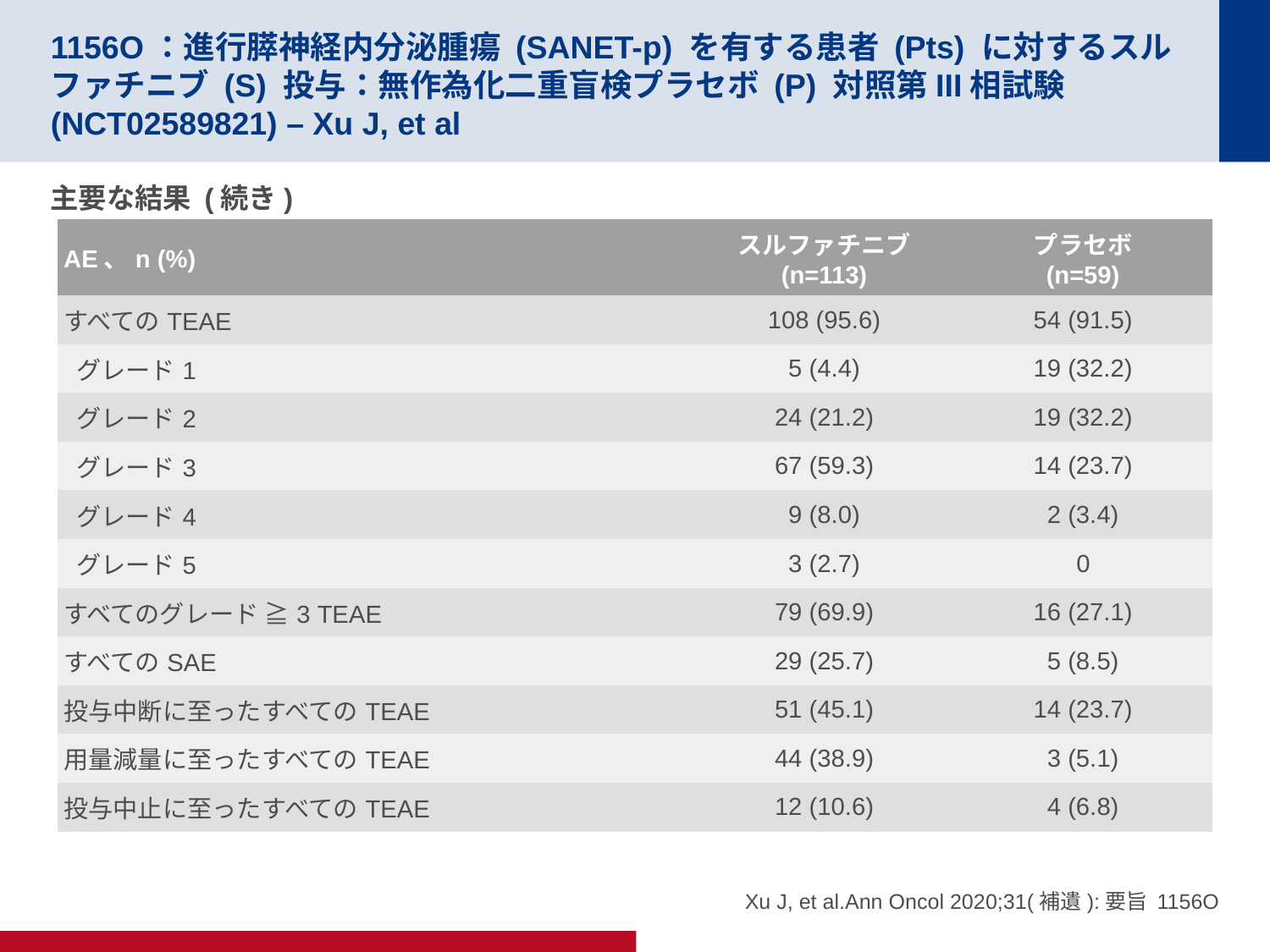

# 1156O：進行膵神経内分泌腫瘍 (SANET-p) を有する患者 (Pts) に対するスルファチニブ (S) 投与：無作為化二重盲検プラセボ (P) 対照第III相試験 (NCT02589821) – Xu J, et al
主要な結果 (続き)
| AE、n (%) | スルファチニブ (n=113) | プラセボ (n=59) |
| --- | --- | --- |
| すべてのTEAE | 108 (95.6) | 54 (91.5) |
| グレード1 | 5 (4.4) | 19 (32.2) |
| グレード2 | 24 (21.2) | 19 (32.2) |
| グレード3 | 67 (59.3) | 14 (23.7) |
| グレード4 | 9 (8.0) | 2 (3.4) |
| グレード5 | 3 (2.7) | 0 |
| すべてのグレード ≧3 TEAE | 79 (69.9) | 16 (27.1) |
| すべてのSAE | 29 (25.7) | 5 (8.5) |
| 投与中断に至ったすべてのTEAE | 51 (45.1) | 14 (23.7) |
| 用量減量に至ったすべてのTEAE | 44 (38.9) | 3 (5.1) |
| 投与中止に至ったすべてのTEAE | 12 (10.6) | 4 (6.8) |
Xu J, et al.Ann Oncol 2020;31(補遺):要旨 1156O